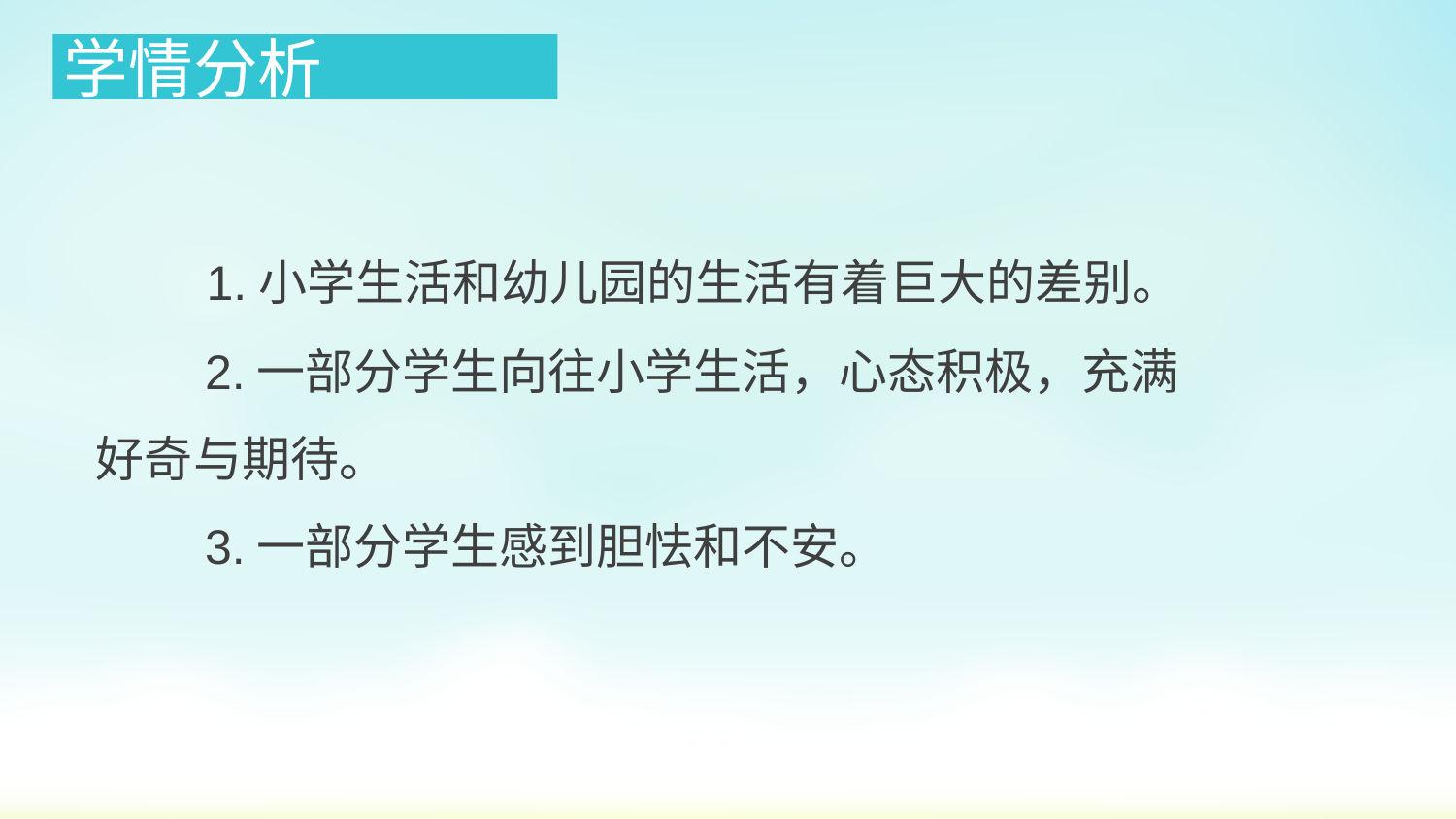

学情分析
       1.小学生活和幼儿园的生活有着巨大的差别。
        2.一部分学生向往小学生活，心态积极，充满
好奇与期待。
        3.一部分学生感到胆怯和不安。